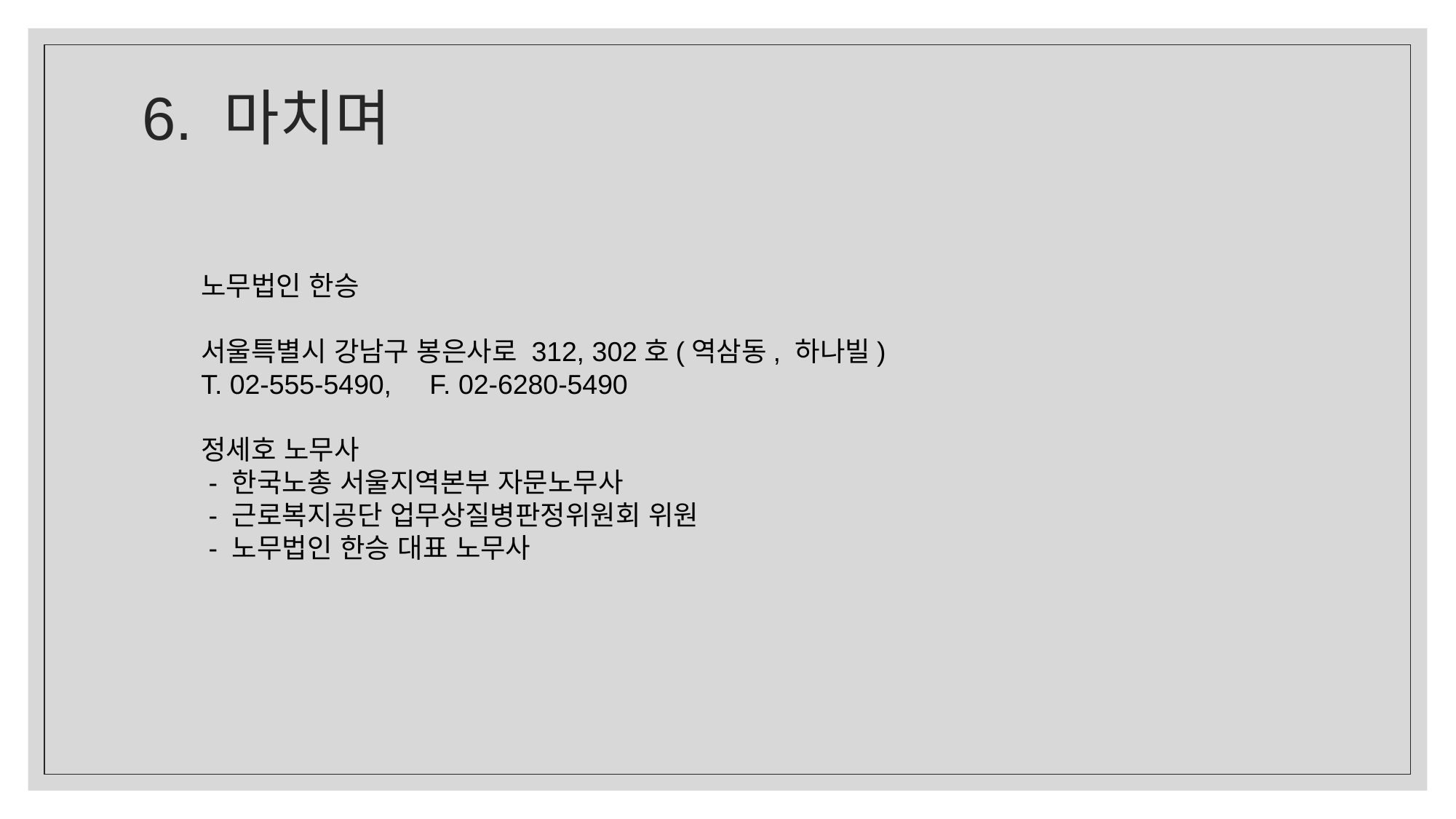

# 6. 마치며
노무법인 한승

서울특별시 강남구 봉은사로 312, 302호(역삼동, 하나빌)
T. 02-555-5490,     F. 02-6280-5490

정세호 노무사
 - 한국노총 서울지역본부 자문노무사
 - 근로복지공단 업무상질병판정위원회 위원
 - 노무법인 한승 대표 노무사